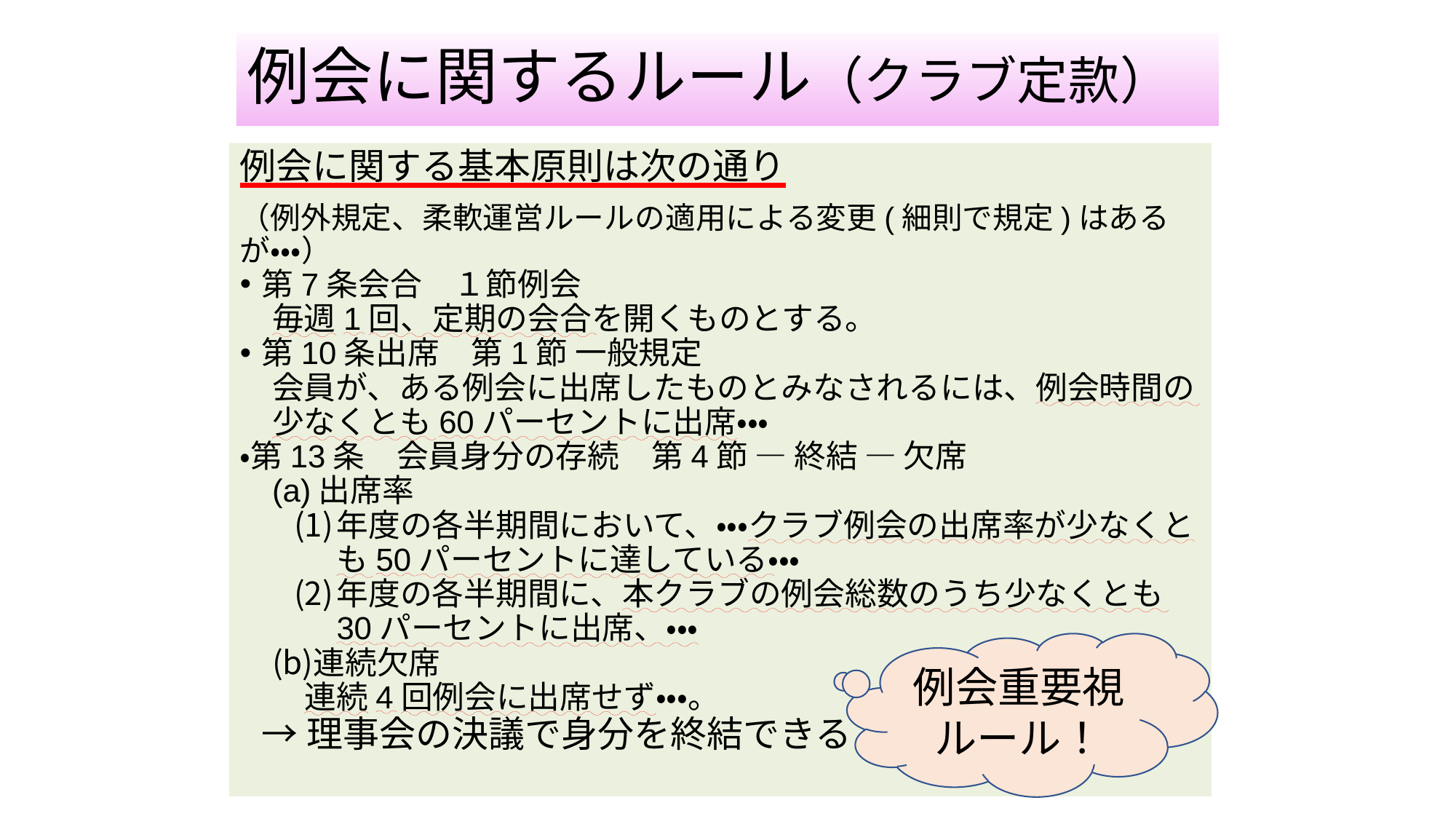

# 例会に関するルール（クラブ定款）
例会に関する基本原則は次の通り
（例外規定、柔軟運営ルールの適用による変更(細則で規定)はあるが・・・）
第7条会合　１節例会
毎週1回、定期の会合を開くものとする。
第10条出席　第1節 一般規定
会員が、ある例会に出席したものとみなされるには、例会時間の少なくとも60パーセントに出席・・・
・第13条　会員身分の存続　第4節 ― 終結 ― 欠席
(a)出席率
年度の各半期間において、・・・クラブ例会の出席率が少なくとも50パーセントに達している・・・
年度の各半期間に、本クラブの例会総数のうち少なくとも30パーセントに出席、・・・
連続欠席
連続4回例会に出席せず・・・。
→理事会の決議で身分を終結できる
例会重要視ルール！